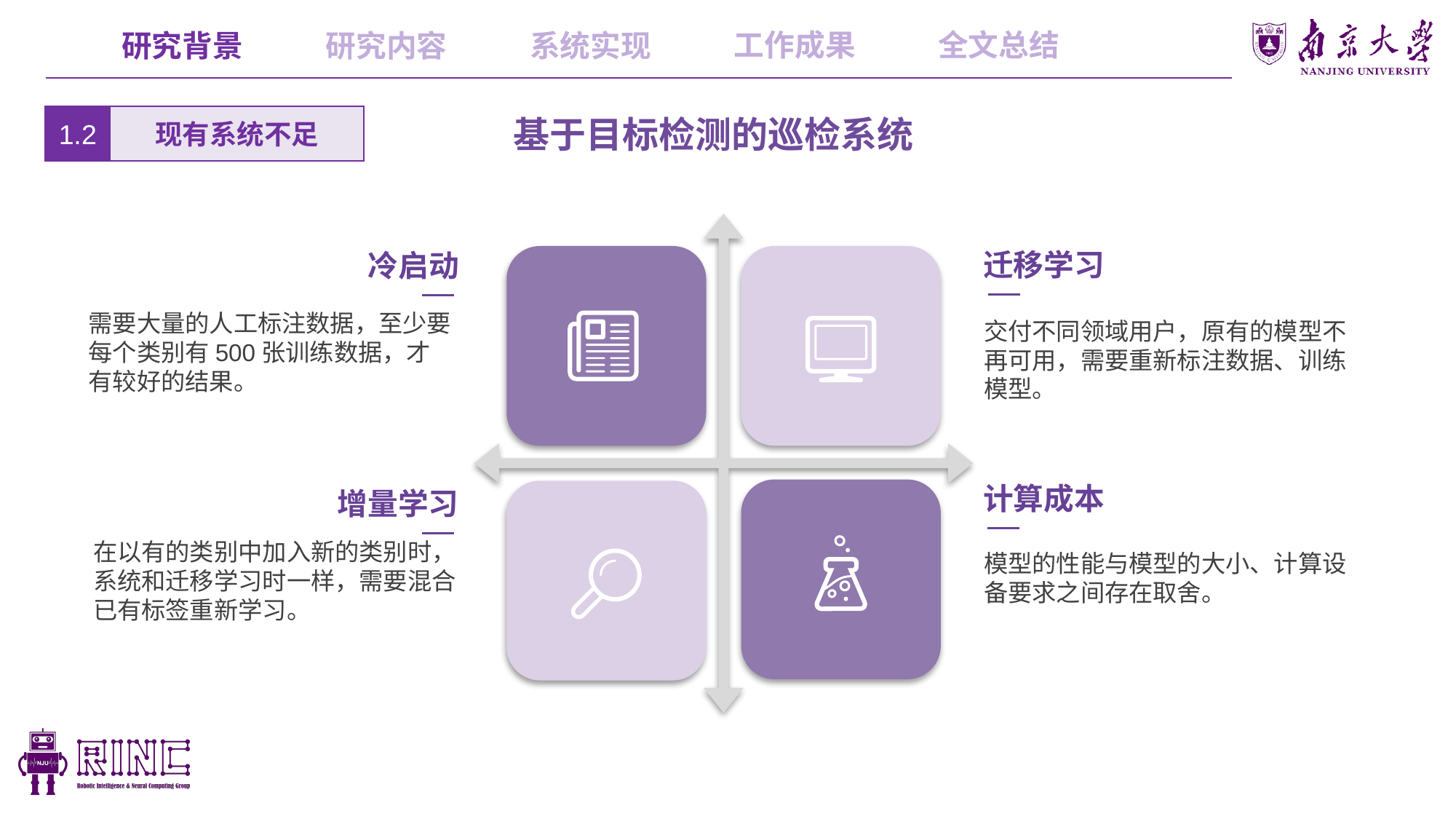

工作成果
全文总结
研究内容
系统实现
研究背景
1.2
现有系统不足
基于目标检测的巡检系统

迁移学习
冷启动

需要大量的人工标注数据，至少要每个类别有500张训练数据，才有较好的结果。
交付不同领域用户，原有的模型不再可用，需要重新标注数据、训练模型。

计算成本

增量学习

在以有的类别中加入新的类别时，系统和迁移学习时一样，需要混合已有标签重新学习。
模型的性能与模型的大小、计算设备要求之间存在取舍。